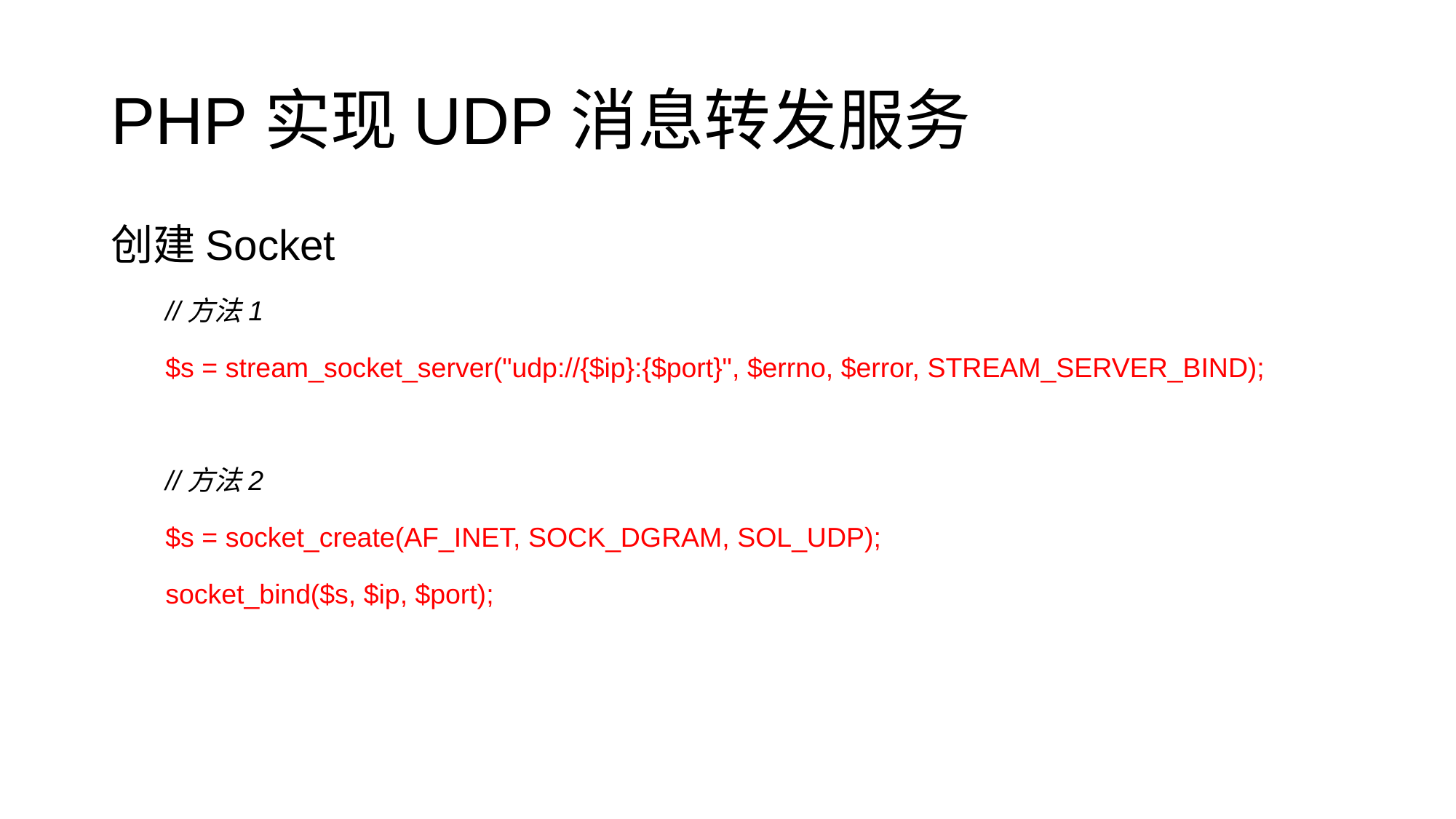

# PHP实现UDP消息转发服务
创建Socket
//方法1
$s = stream_socket_server("udp://{$ip}:{$port}", $errno, $error, STREAM_SERVER_BIND);

//方法2
$s = socket_create(AF_INET, SOCK_DGRAM, SOL_UDP);
socket_bind($s, $ip, $port);